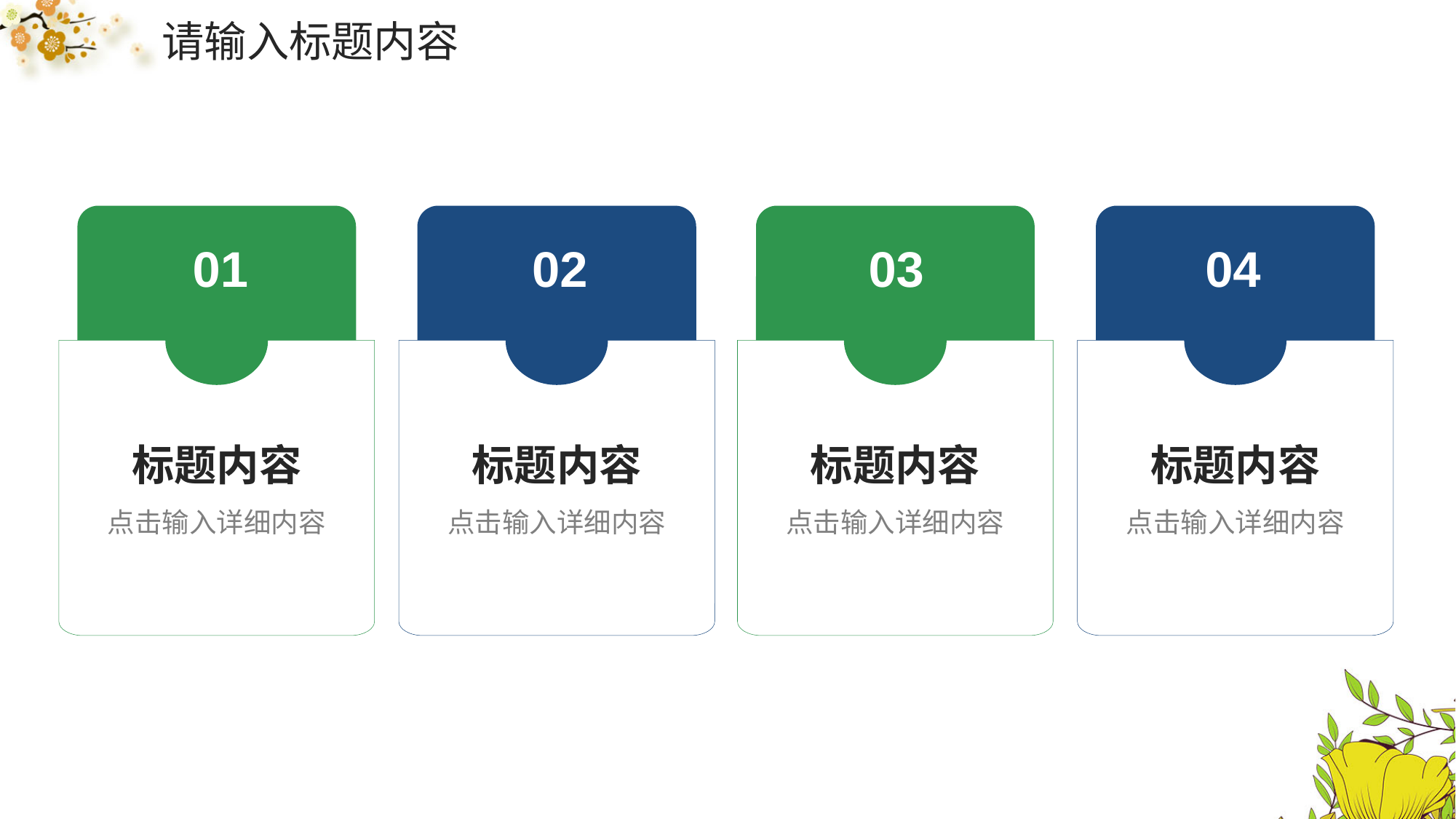

请输入标题内容

01

标题内容
点击输入详细内容

02

标题内容
点击输入详细内容

03

标题内容
点击输入详细内容

04

标题内容
点击输入详细内容